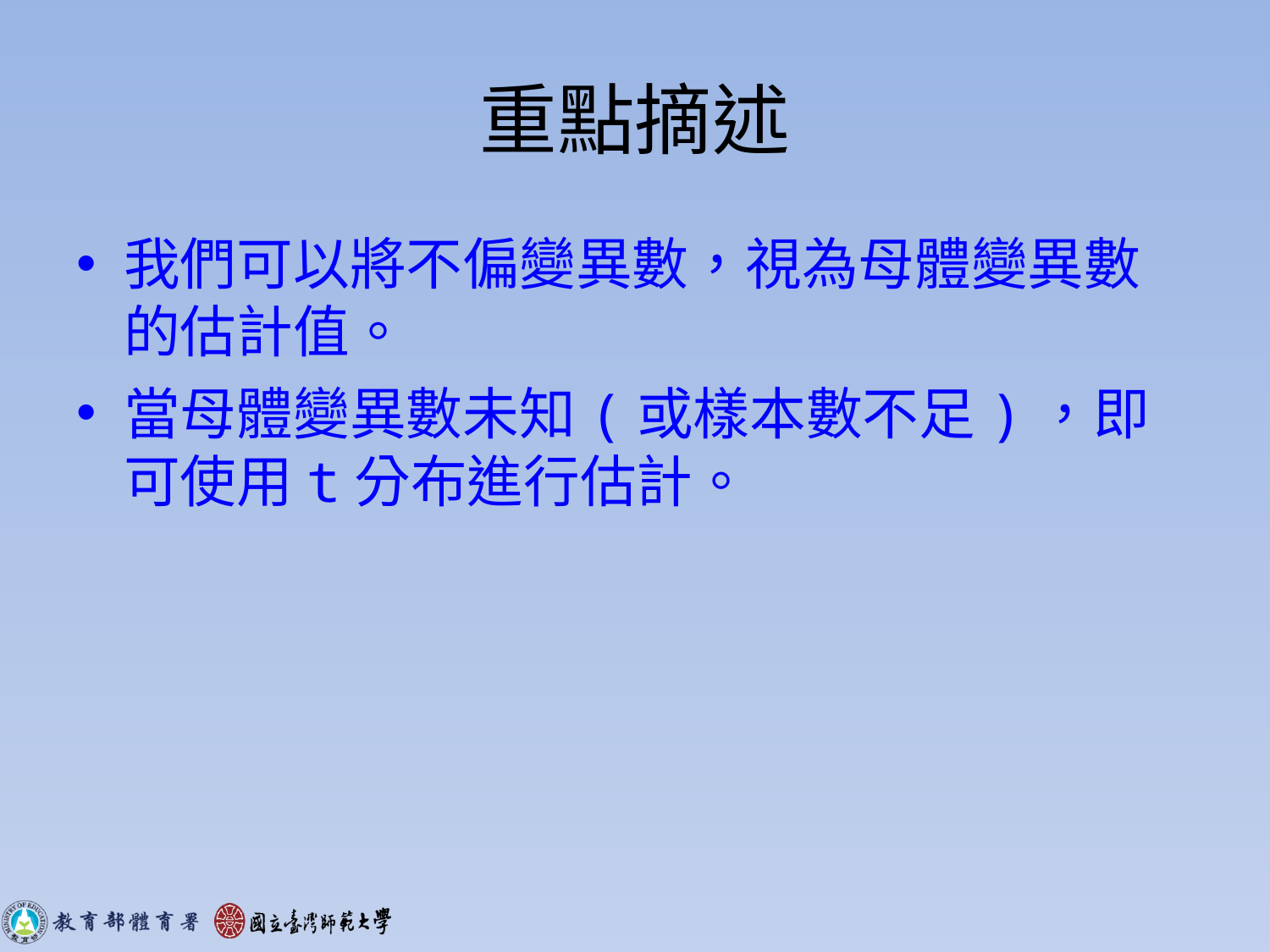

# 重點摘述
我們可以將不偏變異數，視為母體變異數的估計值。
當母體變異數未知(或樣本數不足)，即可使用t分布進行估計。